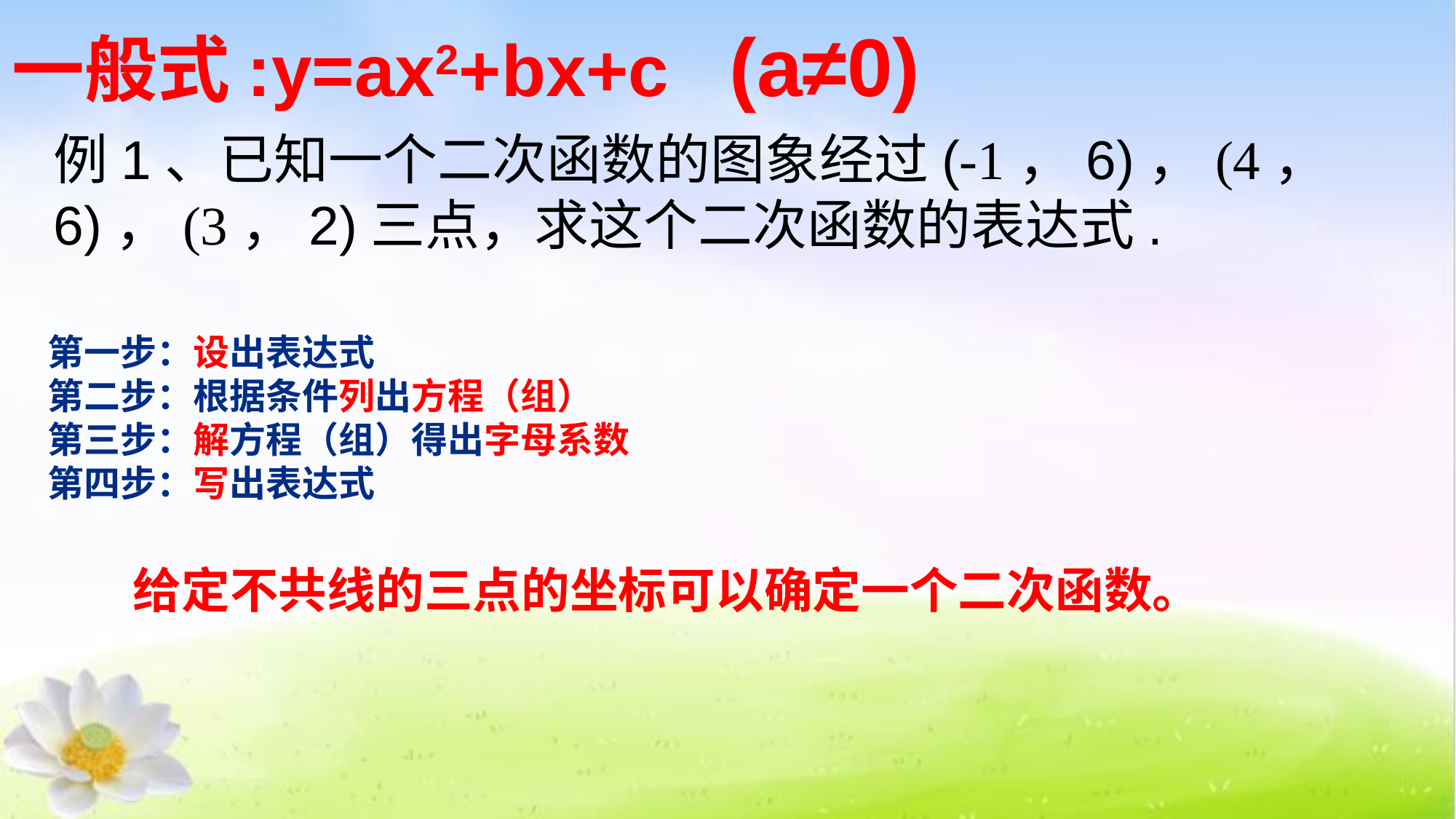

一般式:y=ax2+bx+c   (a≠0)
例1、已知一个二次函数的图象经过(-1，6)，(4，6)，(3，2)三点，求这个二次函数的表达式.
第一步：设出表达式
第二步：根据条件列出方程（组）
第三步：解方程（组）得出字母系数
第四步：写出表达式
给定不共线的三点的坐标可以确定一个二次函数。